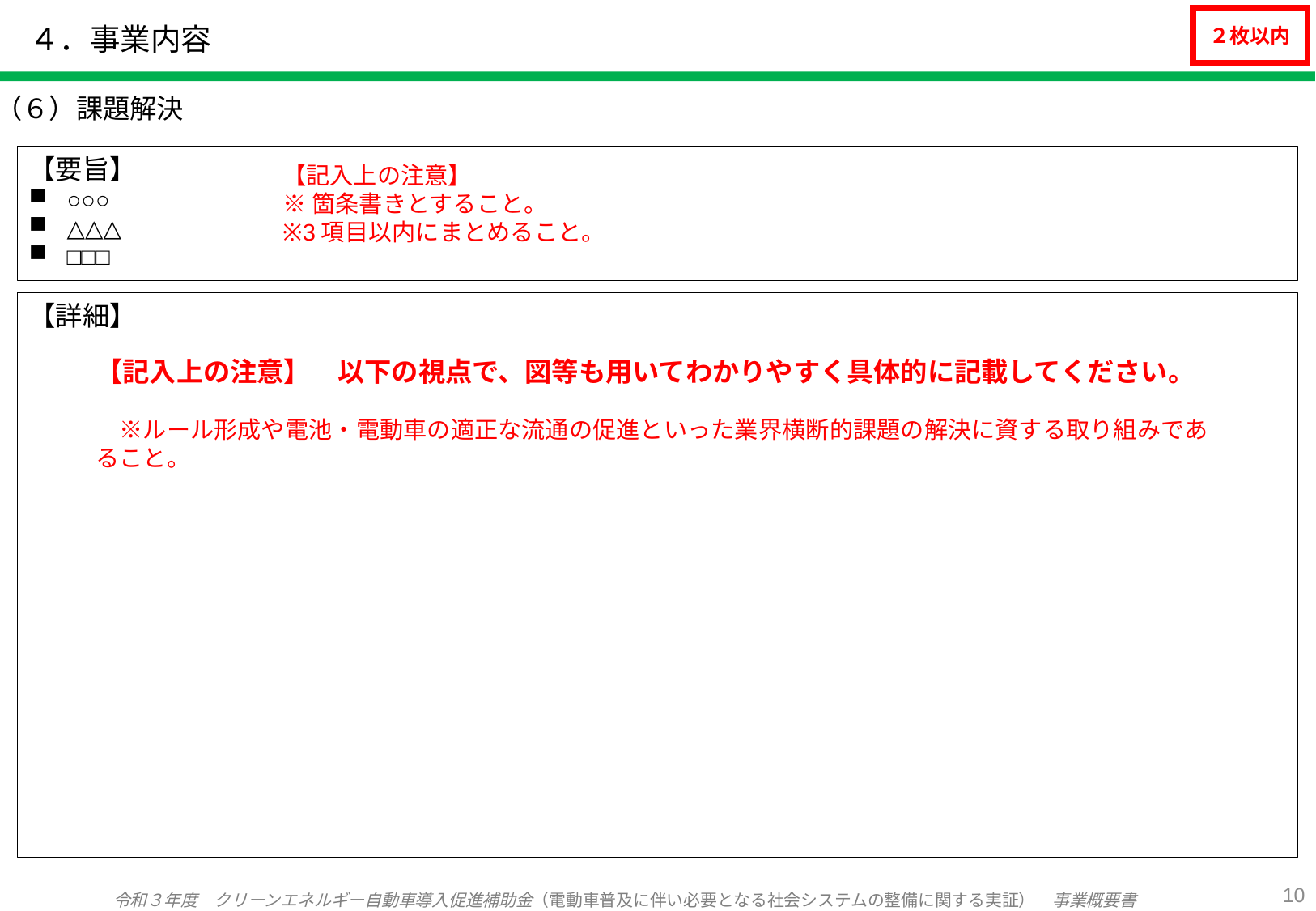

# ４．事業内容
２枚以内
（６）課題解決
【要旨】
○○○
△△△
□□□
【記入上の注意】
※箇条書きとすること。
※3項目以内にまとめること。
【詳細】
【記入上の注意】　以下の視点で、図等も用いてわかりやすく具体的に記載してください。

　※ルール形成や電池・電動車の適正な流通の促進といった業界横断的課題の解決に資する取り組みであること。

10